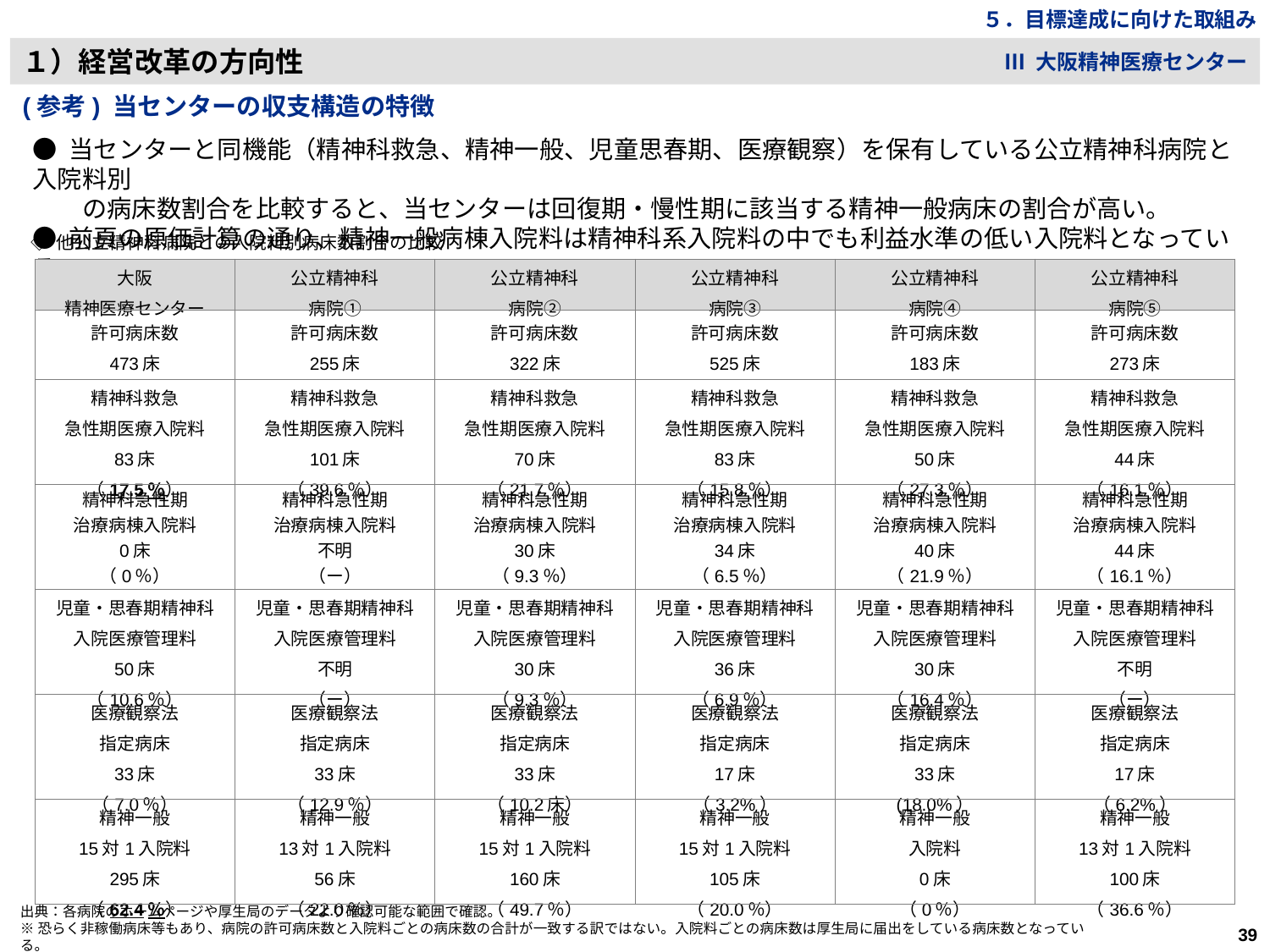

５．目標達成に向けた取組み
１）経営改革の方向性
Ⅲ 大阪精神医療センター
(参考) 当センターの収支構造の特徴
● 当センターと同機能（精神科救急、精神一般、児童思春期、医療観察）を保有している公立精神科病院と入院料別
　　の病床数割合を比較すると、当センターは回復期・慢性期に該当する精神一般病床の割合が高い。
● 前頁の原価計算の通り、精神一般病棟入院料は精神科系入院料の中でも利益水準の低い入院料となっている。
◇ 他公立精神科病院との入院料別病床数割合の比較
| 大阪 精神医療センター | 公立精神科 病院① | 公立精神科 病院② | 公立精神科 病院③ | 公立精神科 病院④ | 公立精神科 病院⑤ |
| --- | --- | --- | --- | --- | --- |
| 許可病床数 473床 | 許可病床数 255床 | 許可病床数 322床 | 許可病床数 525床 | 許可病床数 183床 | 許可病床数 273床 |
| 精神科救急 急性期医療入院料 83床 （17.5％） | 精神科救急 急性期医療入院料 101床 （39.6％） | 精神科救急 急性期医療入院料 70床 （21.7％） | 精神科救急 急性期医療入院料 83床 （15.8％） | 精神科救急 急性期医療入院料 50床 （27.3％） | 精神科救急 急性期医療入院料 44床 （16.1％） |
| 精神科急性期 治療病棟入院料 0床 （0％） | 精神科急性期 治療病棟入院料 不明 （ー） | 精神科急性期 治療病棟入院料 30床 （9.3％） | 精神科急性期 治療病棟入院料 34床 （6.5％） | 精神科急性期 治療病棟入院料 40床 （21.9％） | 精神科急性期 治療病棟入院料 44床 （16.1％） |
| 児童・思春期精神科 入院医療管理料 50床 （10.6％） | 児童・思春期精神科 入院医療管理料 不明 （ー） | 児童・思春期精神科 入院医療管理料 30床 （9.3％） | 児童・思春期精神科 入院医療管理料 36床 （6.9％） | 児童・思春期精神科 入院医療管理料 30床 （16.4％） | 児童・思春期精神科 入院医療管理料 不明 （ー） |
| 医療観察法 指定病床 33床 （7.0％） | 医療観察法 指定病床 33床 （12.9％） | 医療観察法 指定病床 33床 （10.2床） | 医療観察法 指定病床 17床 （3.2%） | 医療観察法 指定病床 33床 (18.0%） | 医療観察法 指定病床 17床 （6.2%） |
| 精神一般 15対1入院料 295床 （62.4％） | 精神一般 13対1入院料 56床 （22.0％） | 精神一般 15対1入院料 160床 （49.7％） | 精神一般 15対1入院料 105床 （20.0％） | 精神一般 入院料 0床 （0％） | 精神一般 13対1入院料 100床 （36.6％） |
出典：各病院のホームページや厚生局のデータより確認可能な範囲で確認。
※恐らく非稼働病床等もあり、病院の許可病床数と入院料ごとの病床数の合計が一致する訳ではない。入院料ごとの病床数は厚生局に届出をしている病床数となっている。
39